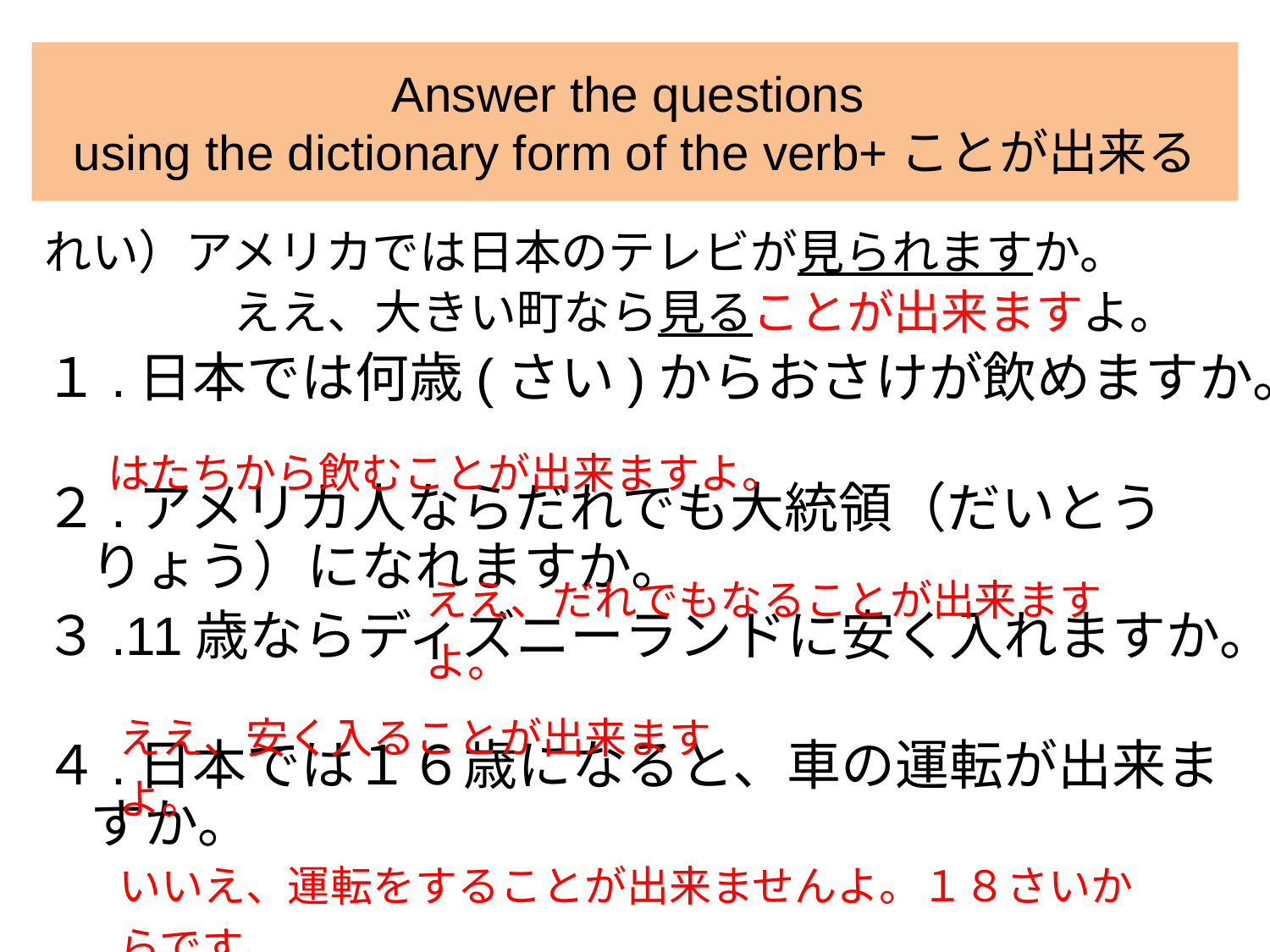

# Answer the questions using the dictionary form of the verb+ことが出来る
れい）アメリカでは日本のテレビが見られますか。
　　　　ええ、大きい町なら見ることが出来ますよ。
１.日本では何歳(さい)からおさけが飲めますか。

２.アメリカ人ならだれでも大統領（だいとうりょう）になれますか。
３.11歳ならディズニーランドに安く入れますか。

４.日本では１６歳になると、車の運転が出来ますか。

| はたちから飲むことが出来ますよ。 |
| --- |
| ええ、だれでもなることが出来ますよ。 |
| --- |
| ええ、安く入ることが出来ますよ。 |
| --- |
| いいえ、運転をすることが出来ませんよ。１８さいからです。 |
| --- |